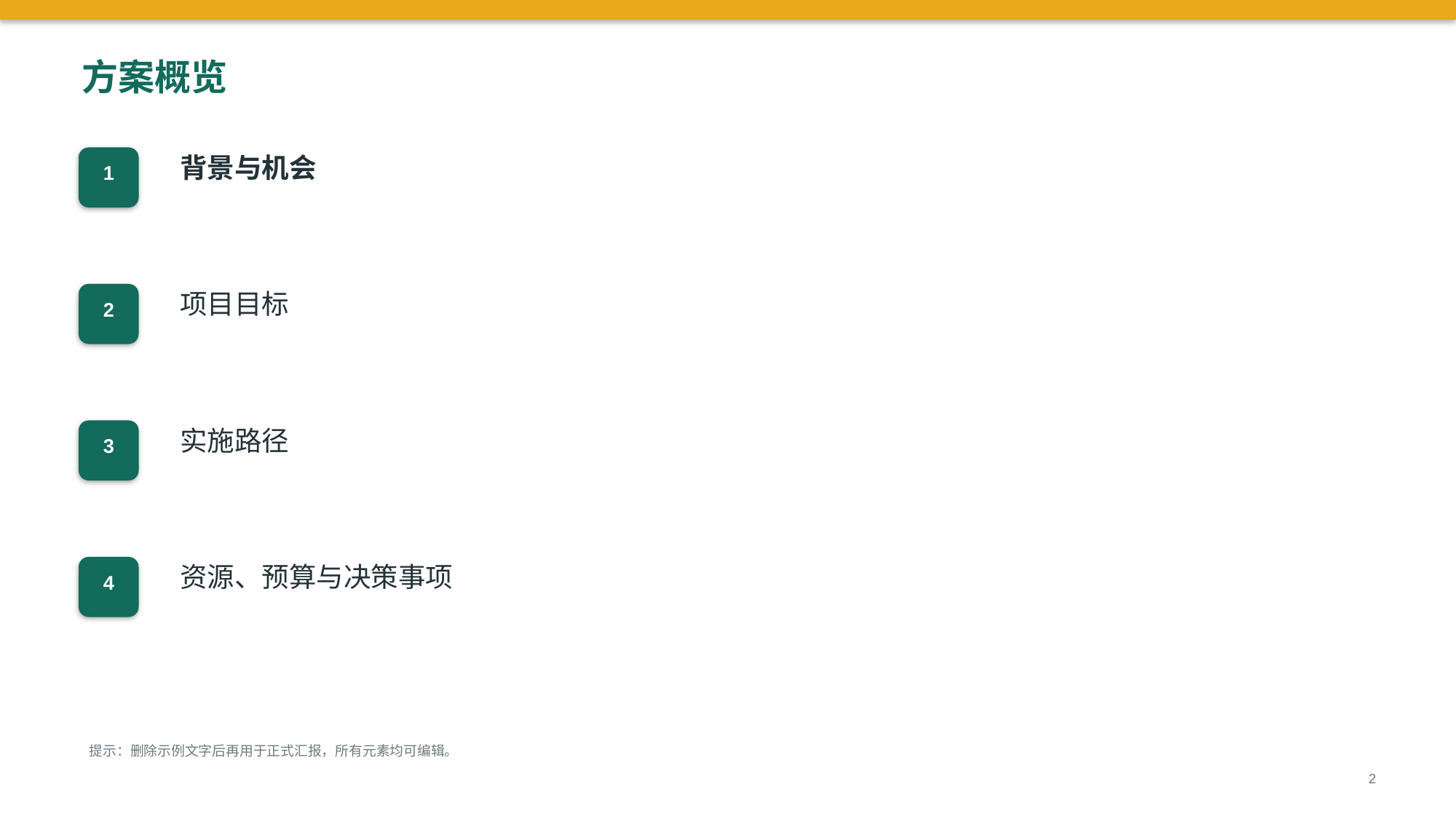

方案概览
背景与机会

1
项目目标

2
实施路径

3
资源、预算与决策事项

4
提示：删除示例文字后再用于正式汇报，所有元素均可编辑。
2